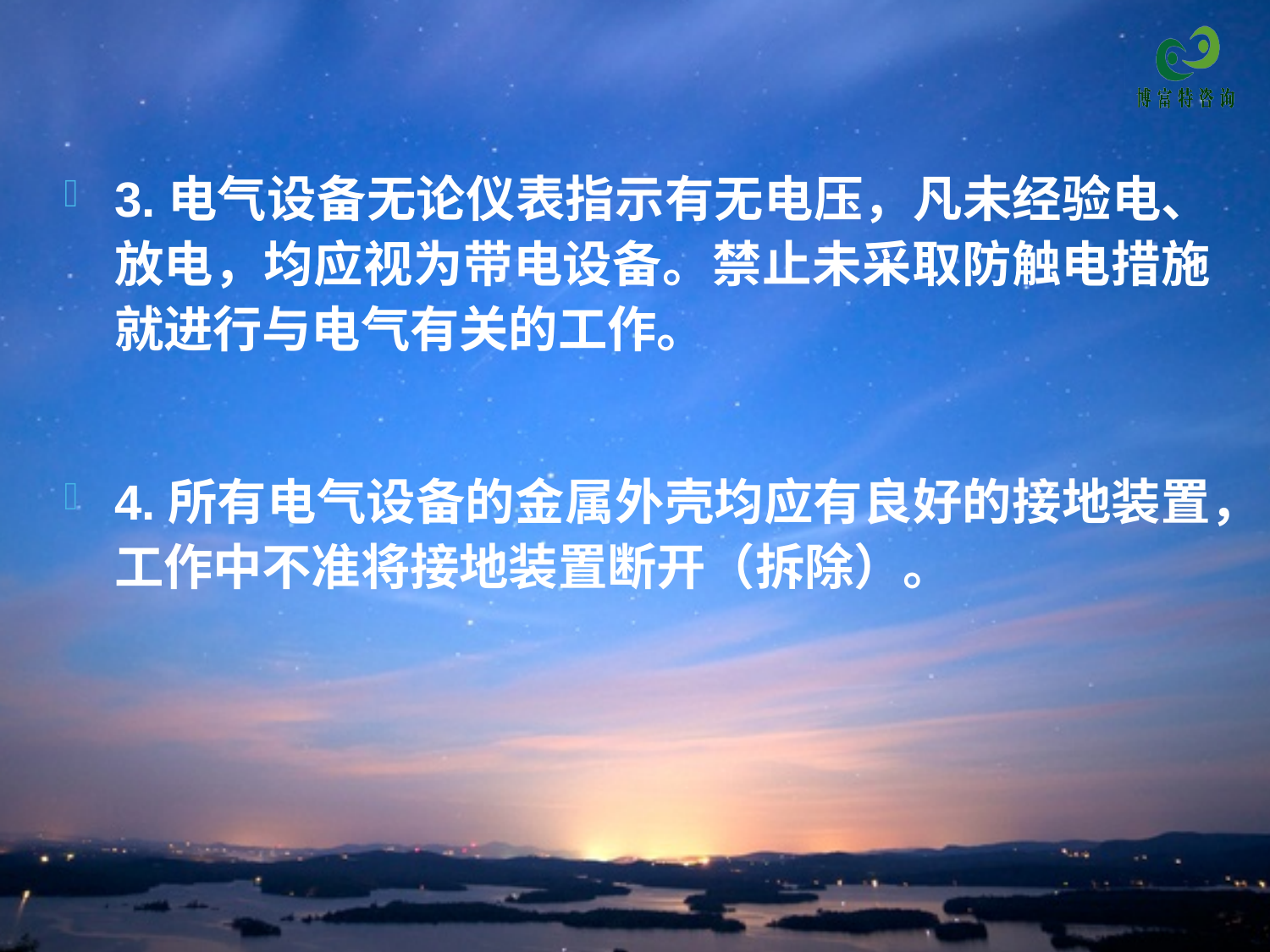

3.电气设备无论仪表指示有无电压，凡未经验电、放电，均应视为带电设备。禁止未采取防触电措施就进行与电气有关的工作。

4.所有电气设备的金属外壳均应有良好的接地装置，工作中不准将接地装置断开（拆除）。